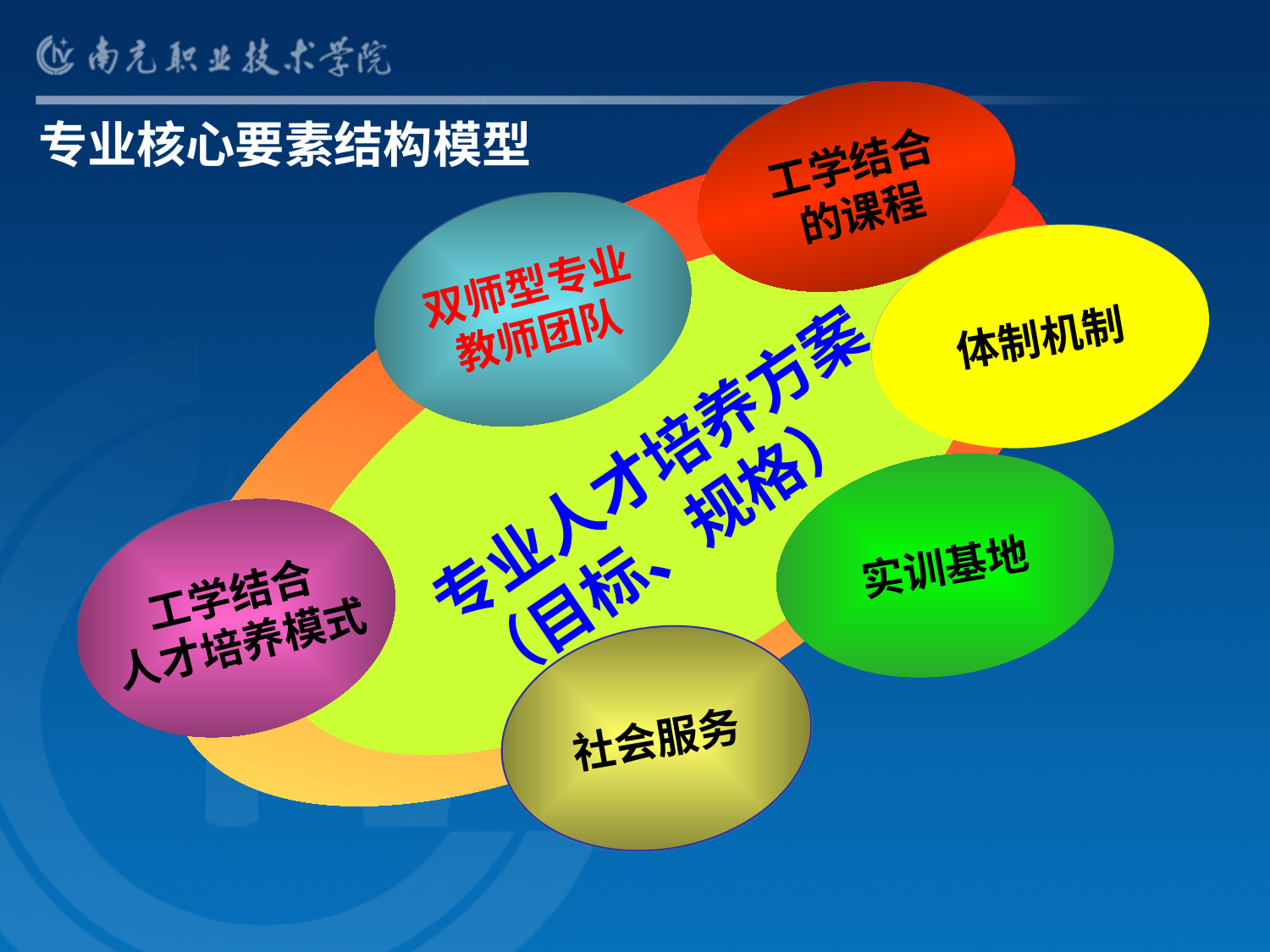

工学结合
的课程
专业核心要素结构模型
双师型专业
教师团队

专业人才培养方案（目标、规格）
社会服务
体制机制

实训基地
工学结合
人才培养模式